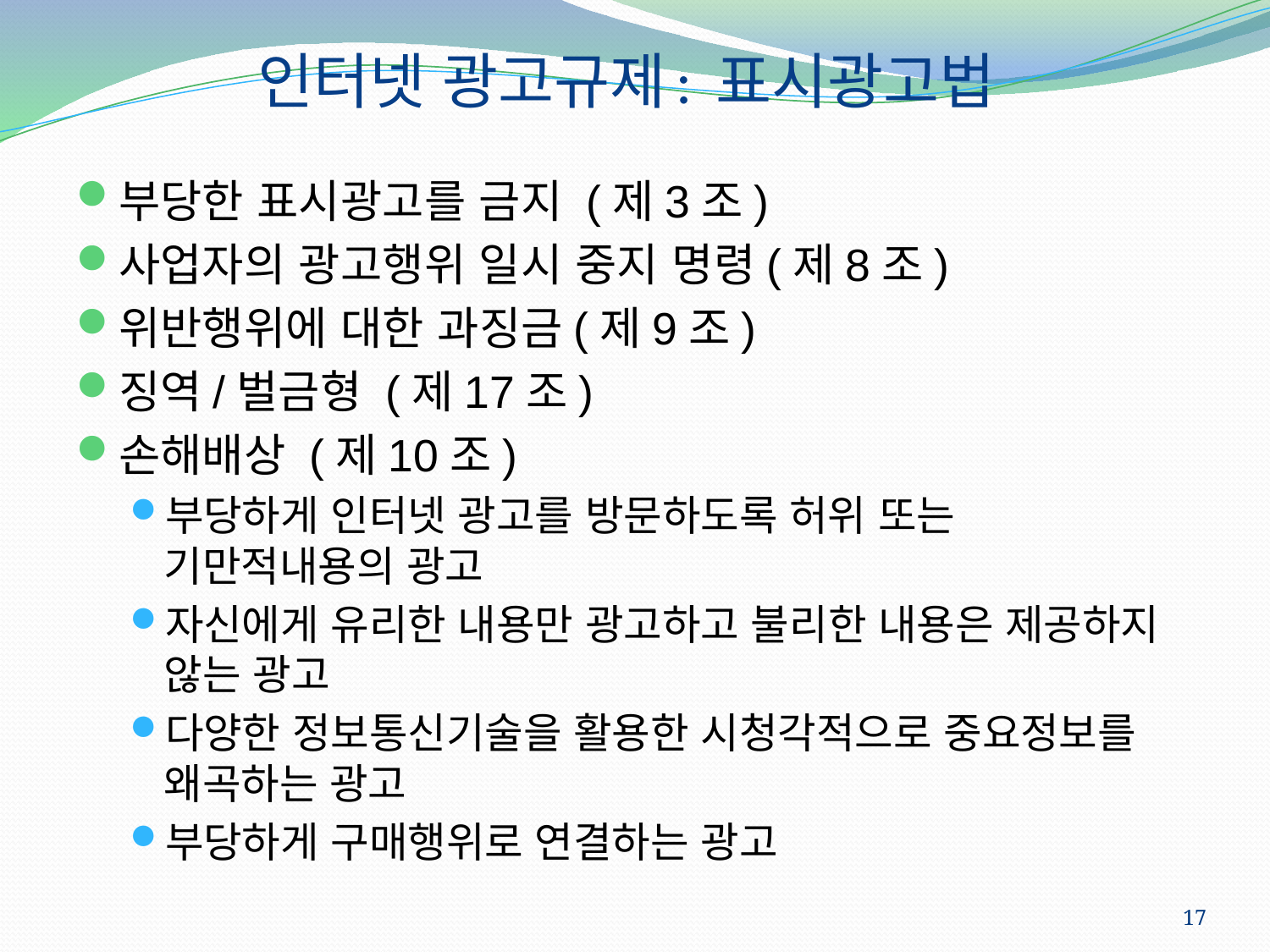

# 인터넷 광고규제: 표시광고법
부당한 표시광고를 금지 (제3조)
사업자의 광고행위 일시 중지 명령(제8조)
위반행위에 대한 과징금(제9조)
징역/벌금형 (제17조)
손해배상 (제10조)
부당하게 인터넷 광고를 방문하도록 허위 또는 기만적내용의 광고
자신에게 유리한 내용만 광고하고 불리한 내용은 제공하지 않는 광고
다양한 정보통신기술을 활용한 시청각적으로 중요정보를 왜곡하는 광고
부당하게 구매행위로 연결하는 광고

17